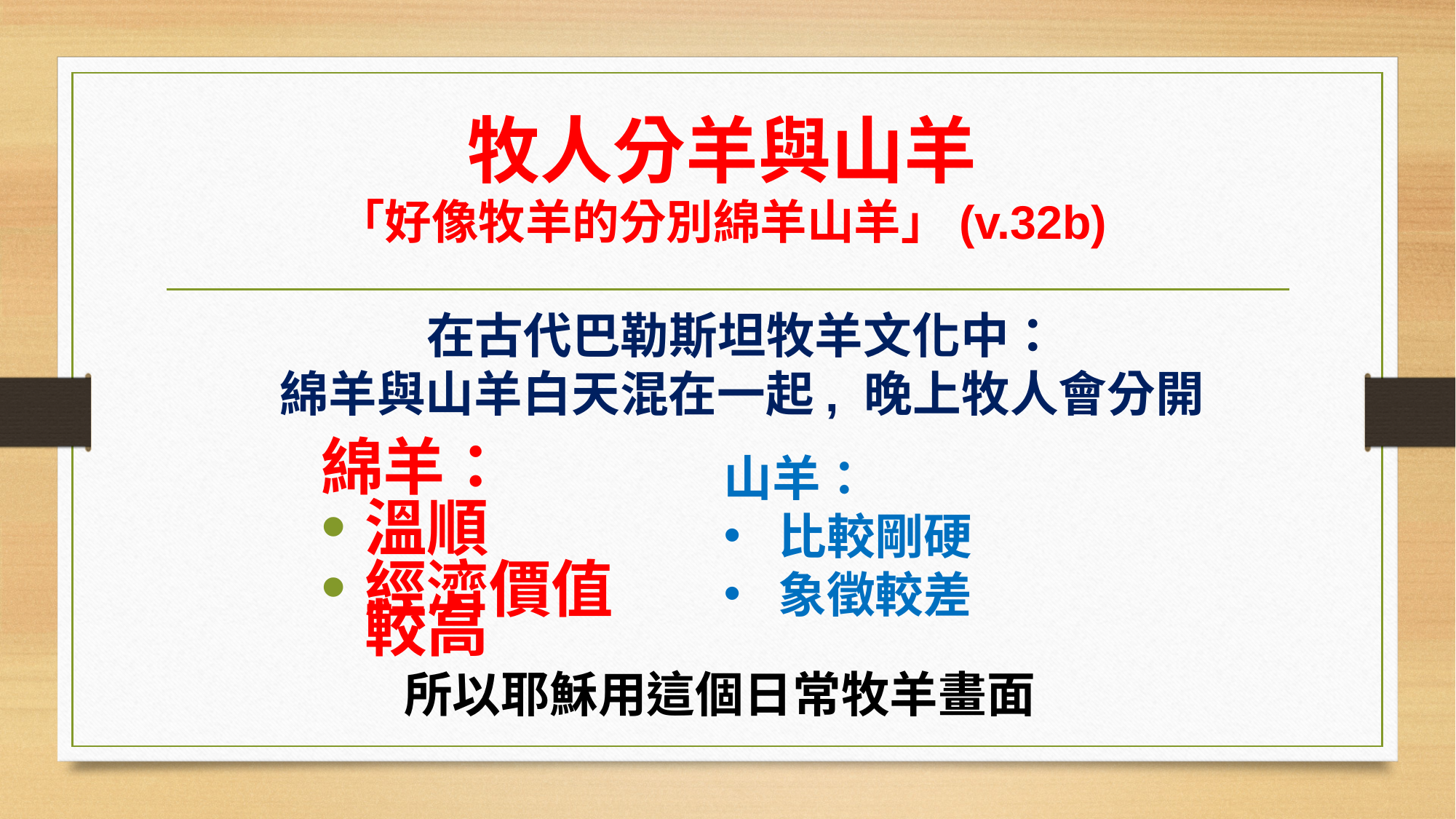

# 牧人分羊與山羊 「好像牧羊的分別綿羊山羊」(v.32b)
在古代巴勒斯坦牧羊文化中：
綿羊與山羊白天混在一起, 晚上牧人會分開
山羊：
比較剛硬
象徵較差
綿羊：
溫順
經濟價值較高

所以耶穌用這個日常牧羊畫面